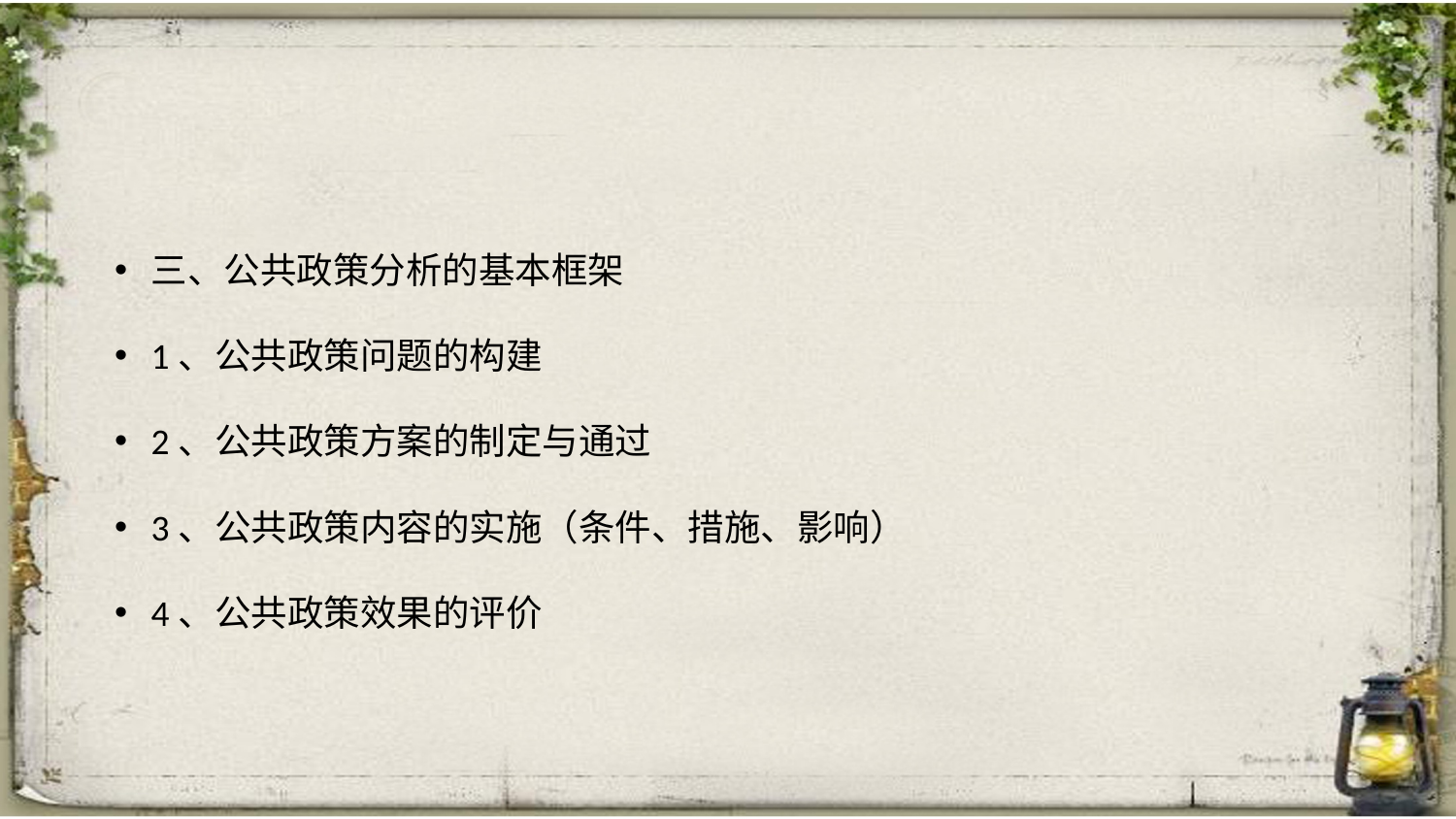

#
三、公共政策分析的基本框架
1、公共政策问题的构建
2、公共政策方案的制定与通过
3、公共政策内容的实施（条件、措施、影响）
4、公共政策效果的评价